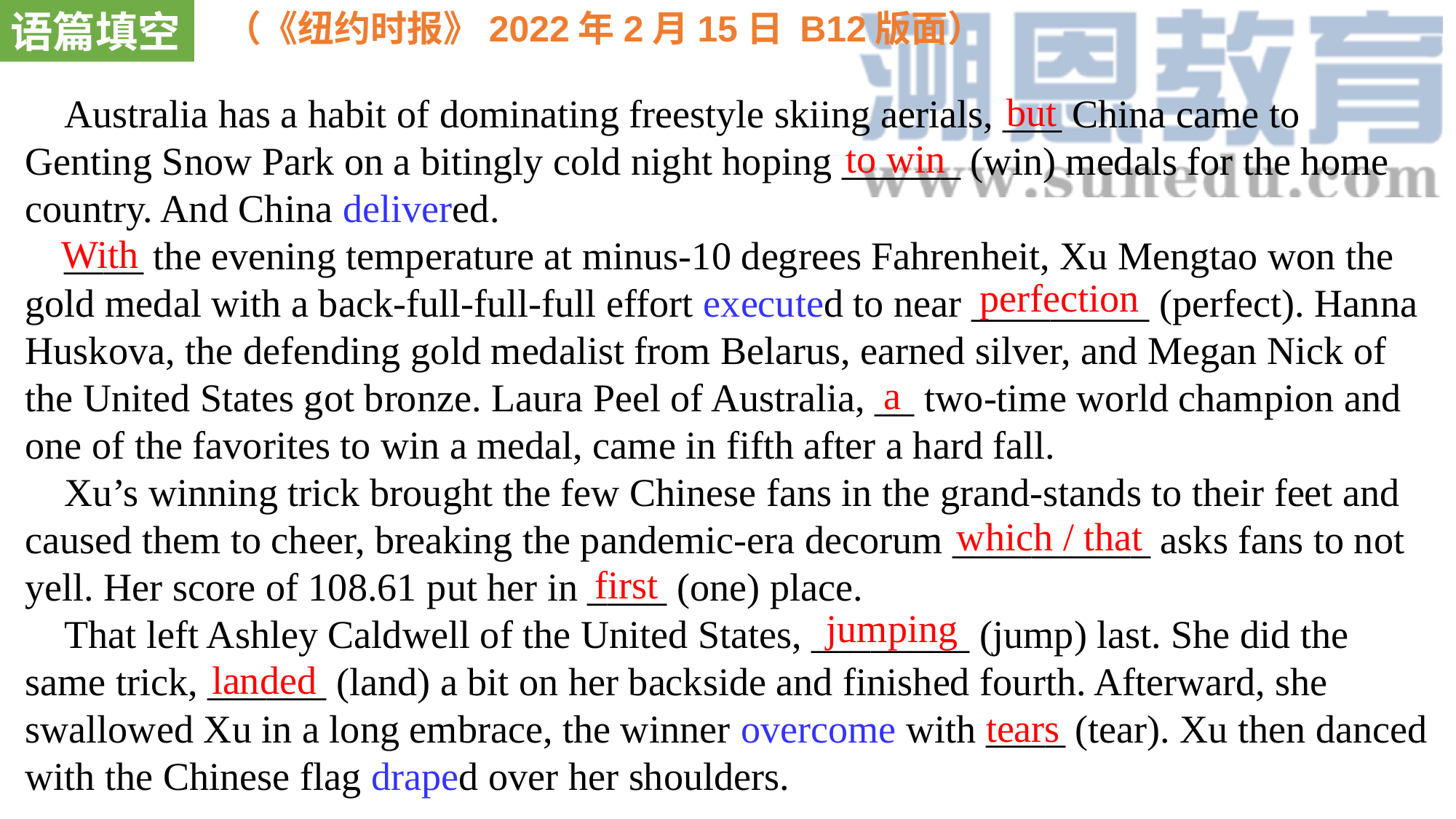

语篇填空
（《纽约时报》2022年2月15日 B12版面）
but
    Australia has a habit of dominating freestyle skiing aerials, ___ China came to Genting Snow Park on a bitingly cold night hoping ______ (win) medals for the home country. And China delivered.
    ____ the evening temperature at minus-10 degrees Fahrenheit, Xu Mengtao won the gold medal with a back-full-full-full effort executed to near _________ (perfect). Hanna Huskova, the defending gold medalist from Belarus, earned silver, and Megan Nick of the United States got bronze. Laura Peel of Australia, __ two-time world champion and one of the favorites to win a medal, came in fifth after a hard fall.
    Xu’s winning trick brought the few Chinese fans in the grand-stands to their feet and caused them to cheer, breaking the pandemic-era decorum __________ asks fans to not yell. Her score of 108.61 put her in ____ (one) place.
    That left Ashley Caldwell of the United States, ________ (jump) last. She did the same trick, ______ (land) a bit on her backside and finished fourth. Afterward, she swallowed Xu in a long embrace, the winner overcome with ____ (tear). Xu then danced with the Chinese flag draped over her shoulders.
to win
With
perfection
a
which / that
first
jumping
landed
tears